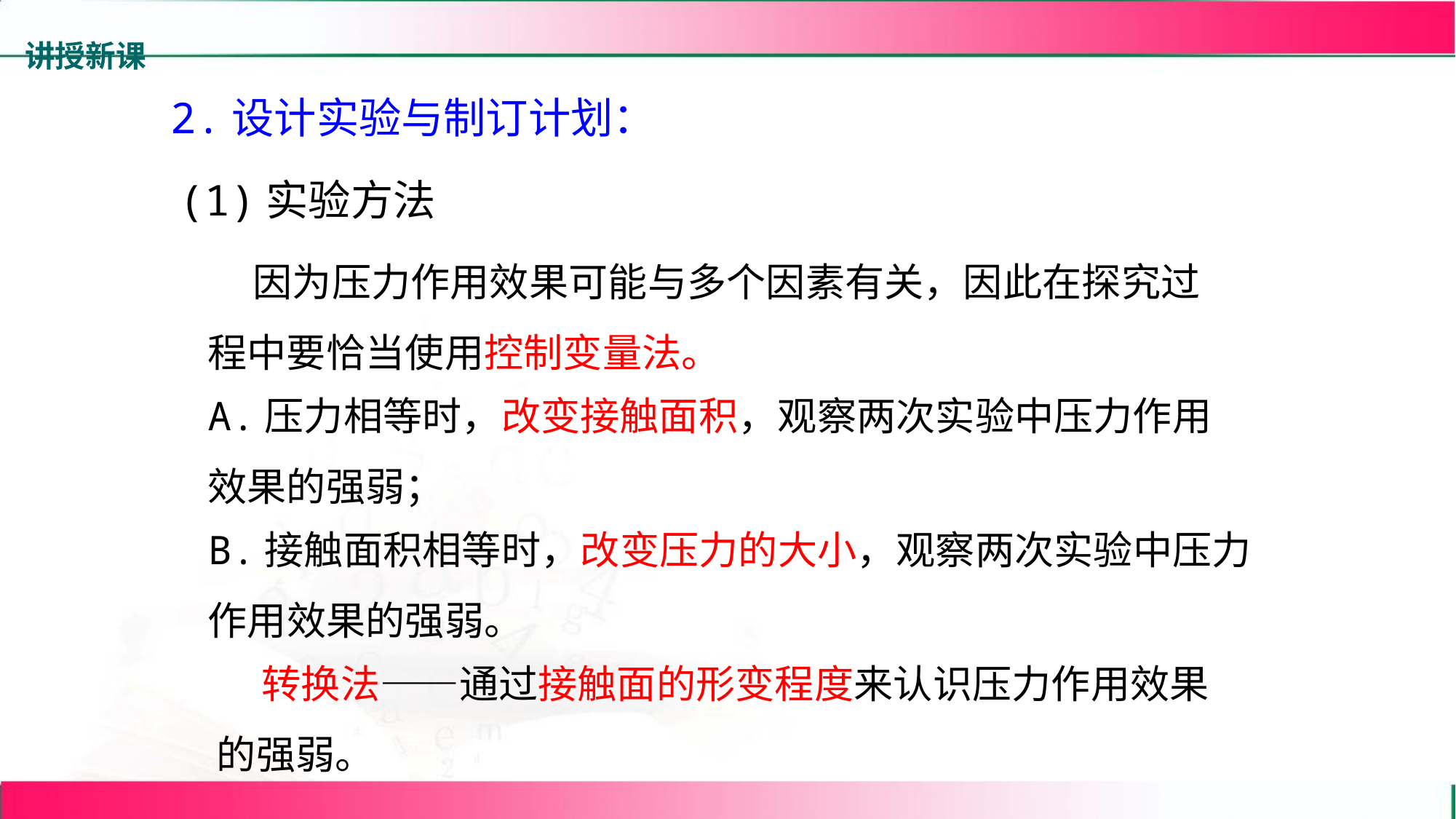

讲授新课
2.设计实验与制订计划：
(1)实验方法
    因为压力作用效果可能与多个因素有关，因此在探究过程中要恰当使用控制变量法。
A.压力相等时，改变接触面积，观察两次实验中压力作用效果的强弱；
B.接触面积相等时，改变压力的大小，观察两次实验中压力作用效果的强弱。
    转换法——通过接触面的形变程度来认识压力作用效果的强弱。